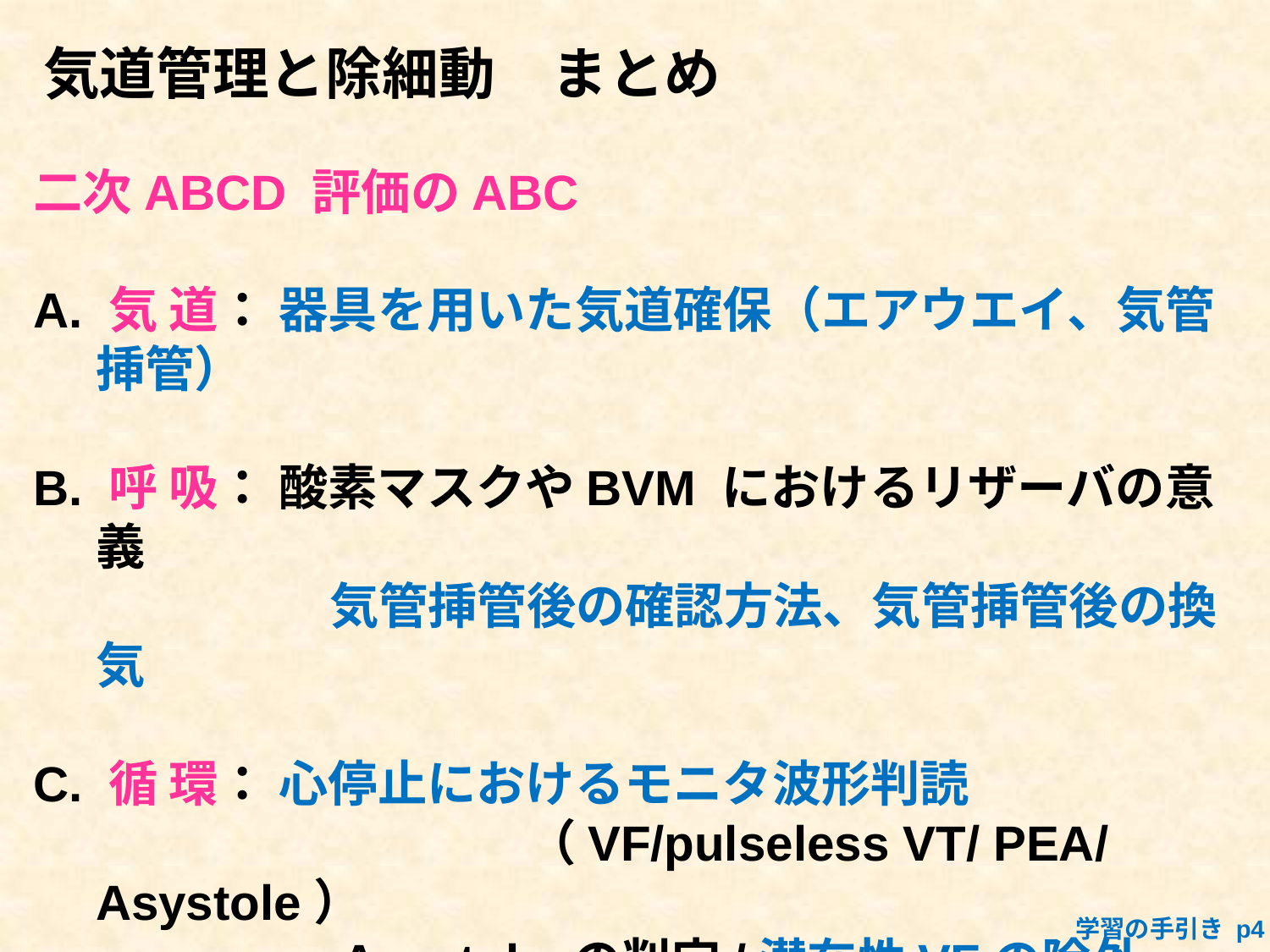

気道管理と除細動　まとめ
二次ABCD 評価のABC

A. 気 道： 器具を用いた気道確保（エアウエイ、気管挿管）

B. 呼 吸： 酸素マスクやBVM におけるリザーバの意義
　　　　　　気管挿管後の確認方法、気管挿管後の換気

C. 循 環： 心停止におけるモニタ波形判読
　　　　　　　　　　（VF/pulseless VT/ PEA/ Asystole）
　　　　　　Asystole の判定/潜在性VFの除外
　　　　　　マニュアル式除細動器の安全な使用
学習の手引き p4